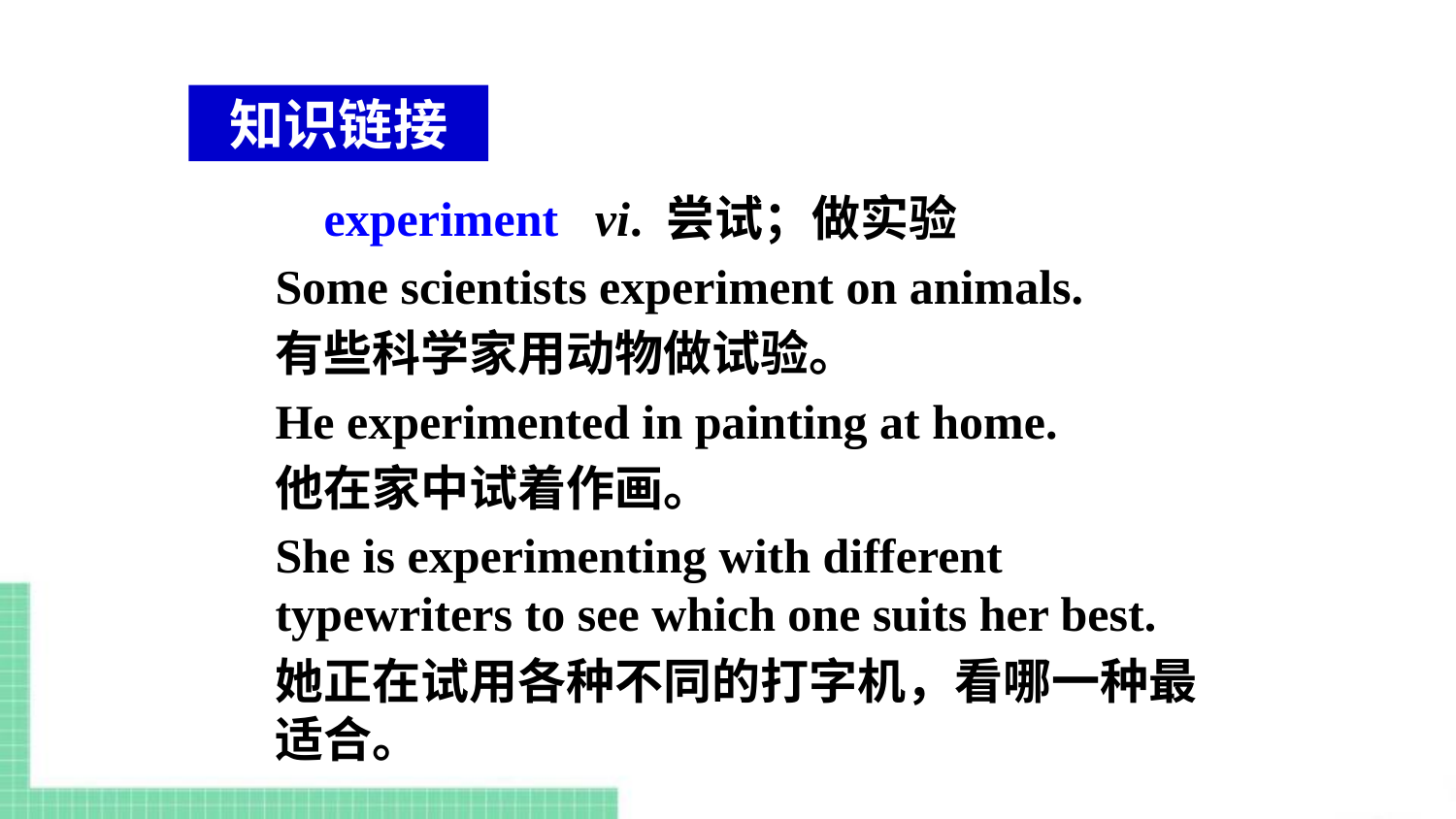

知识链接
    experiment   vi. 尝试；做实验
Some scientists experiment on animals.
有些科学家用动物做试验。
He experimented in painting at home.
他在家中试着作画。
She is experimenting with different typewriters to see which one suits her best.
她正在试用各种不同的打字机，看哪一种最适合。